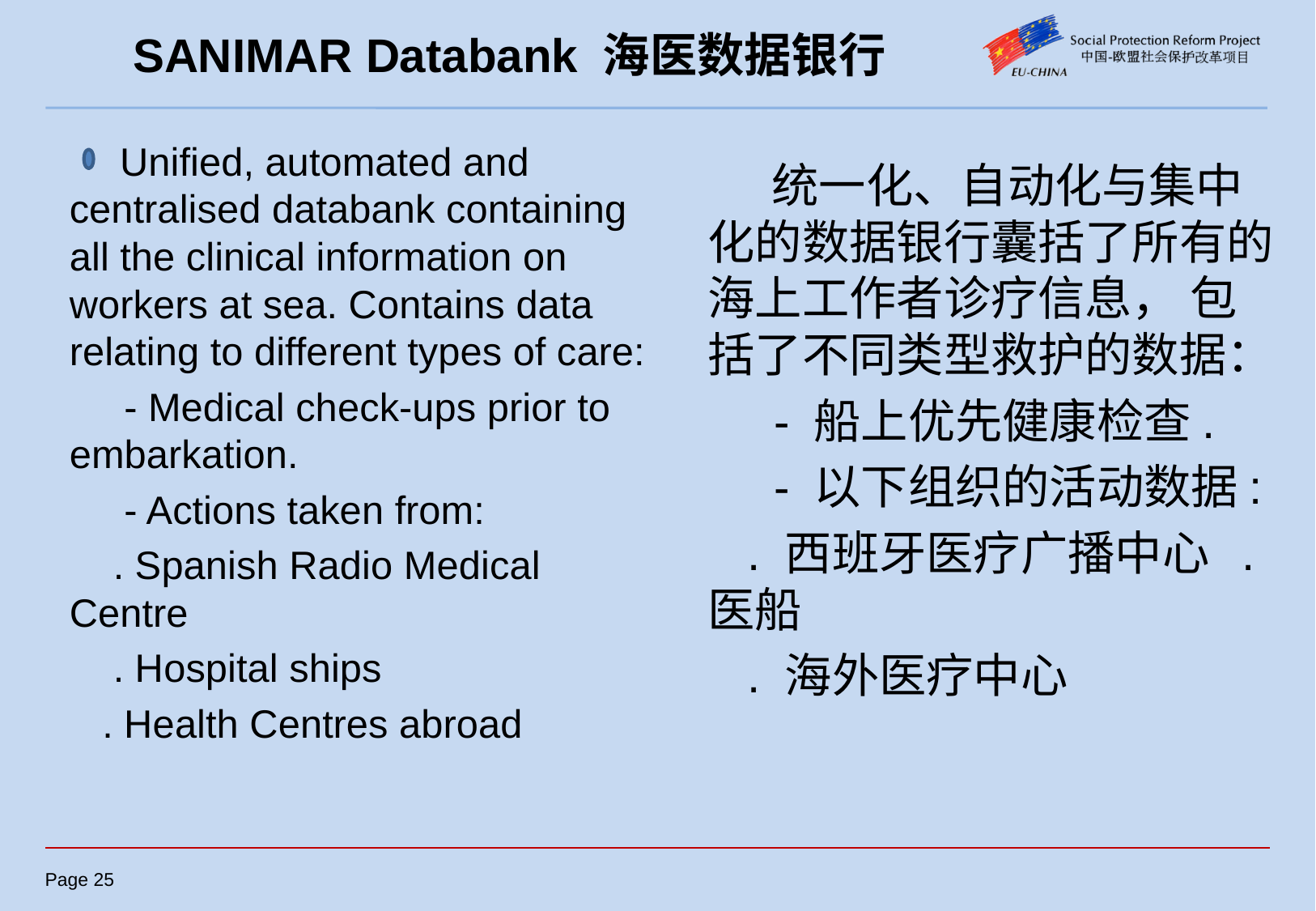

# SANIMAR Databank 海医数据银行
     Unified, automated and centralised databank containing all the clinical information on workers at sea. Contains data relating to different types of care:
     - Medical check-ups prior to embarkation.
     - Actions taken from:
    . Spanish Radio Medical Centre
    . Hospital ships
   . Health Centres abroad

     统一化、自动化与集中化的数据银行囊括了所有的海上工作者诊疗信息， 包括了不同类型救护的数据：
     - 船上优先健康检查.
     - 以下组织的活动数据:
   . 西班牙医疗广播中心  . 医船
   . 海外医疗中心